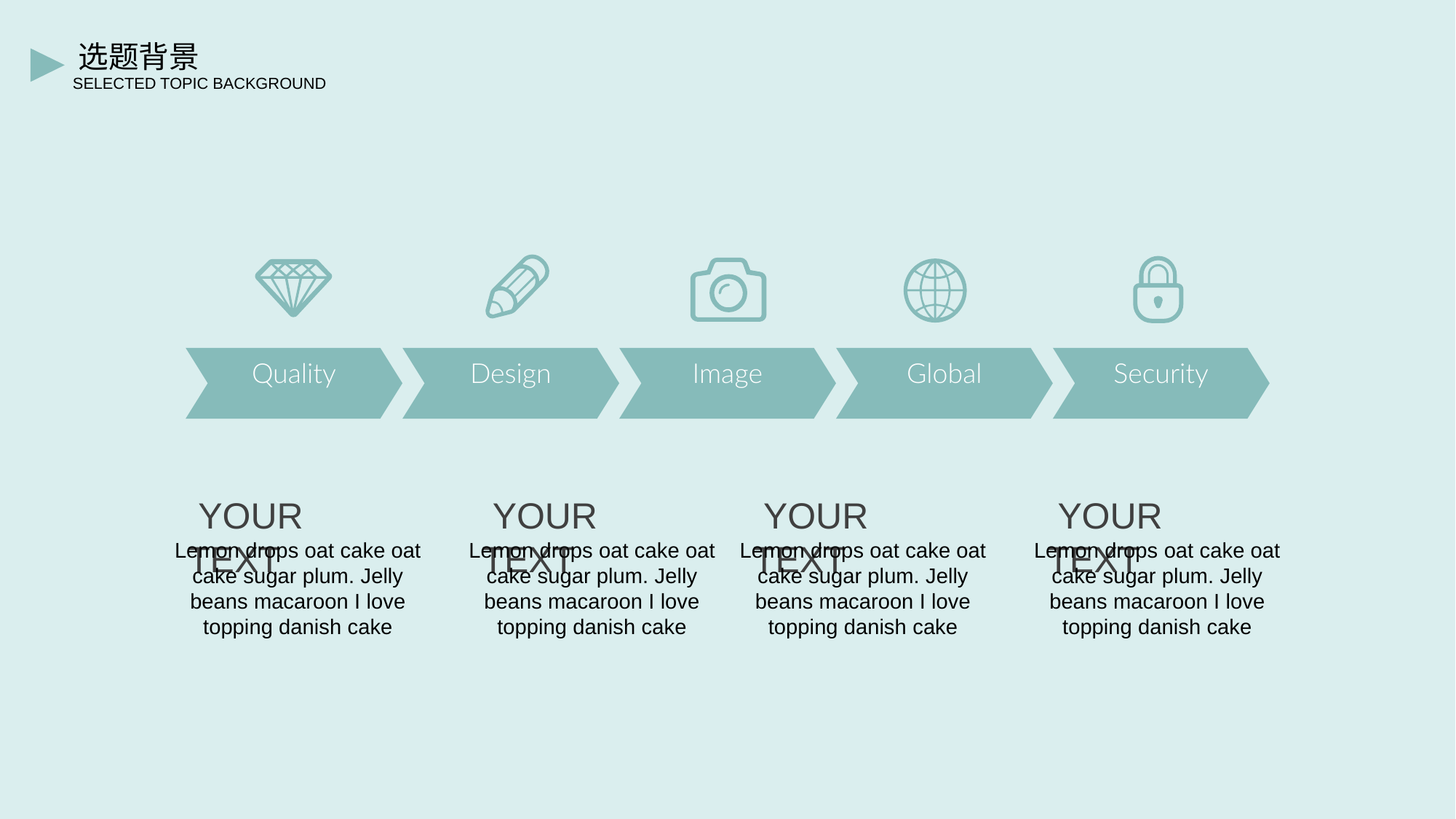

选题背景
SELECTED TOPIC BACKGROUND

Quality
Design
Image
Global
Security
 YOUR TEXT
Lemon drops oat cake oat cake sugar plum. Jelly beans macaroon I love topping danish cake
 YOUR TEXT
Lemon drops oat cake oat cake sugar plum. Jelly beans macaroon I love topping danish cake
 YOUR TEXT
Lemon drops oat cake oat cake sugar plum. Jelly beans macaroon I love topping danish cake
 YOUR TEXT
Lemon drops oat cake oat cake sugar plum. Jelly beans macaroon I love topping danish cake